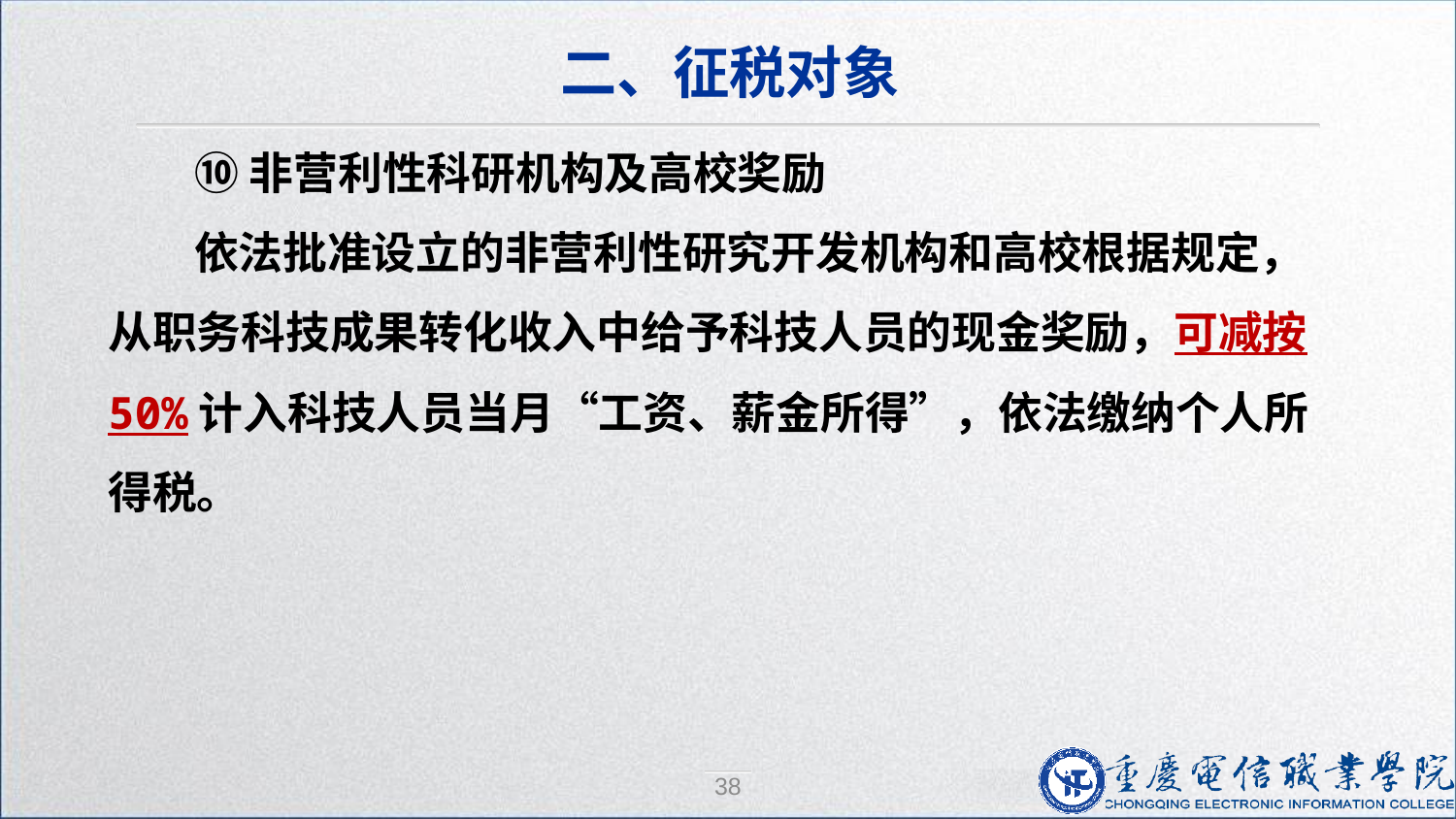

二、征税对象
⑩非营利性科研机构及高校奖励
依法批准设立的非营利性研究开发机构和高校根据规定，从职务科技成果转化收入中给予科技人员的现金奖励，可减按50%计入科技人员当月“工资、薪金所得”，依法缴纳个人所得税。
38